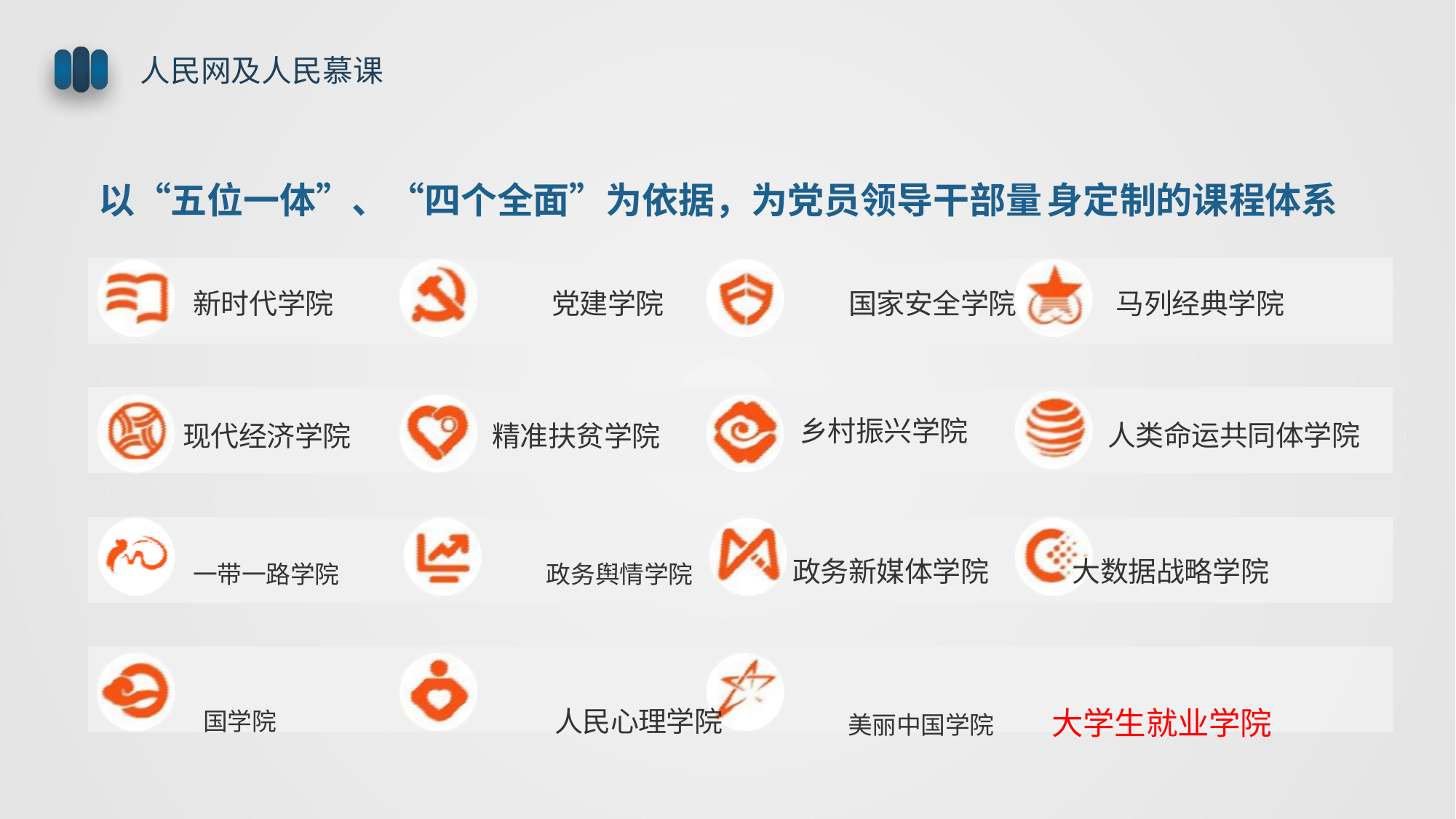

人民网及人民慕课

以“五位一体”、“四个全面”为依据，为党员领导干部量身定制的课程体系

新时代学院	        党建学院	                   国家安全学院                马列经典学院

乡村振兴学院
人类命运共同体学院
现代经济学院
精准扶贫学院

一带一路学院	        政务舆情学院                   政务新媒体学院	 大数据战略学院

国学院	        人民心理学院	                美丽中国学院           大学生就业学院